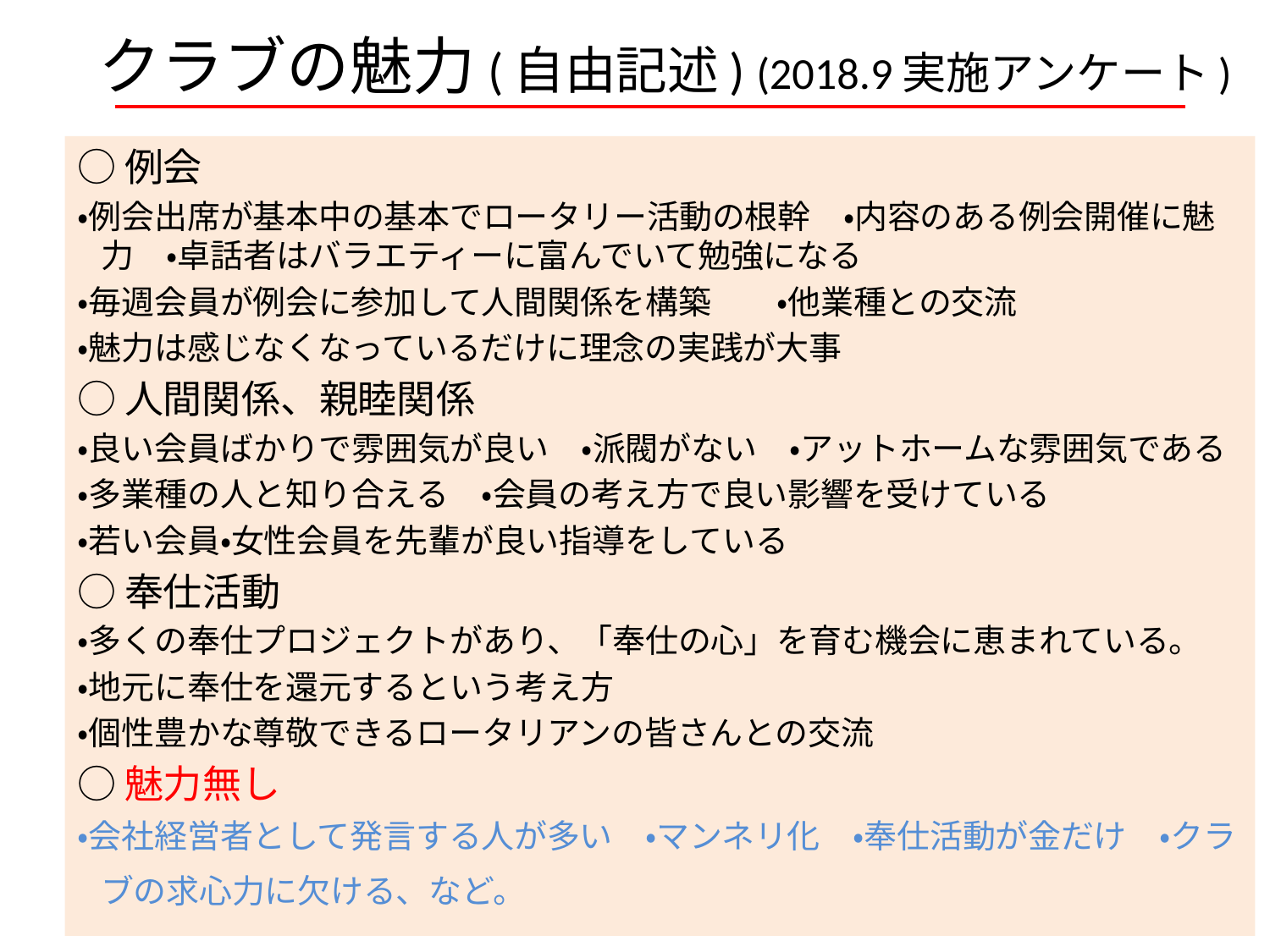

# クラブの魅力(自由記述) (2018.9実施アンケート)
○例会
・例会出席が基本中の基本でロータリー活動の根幹　・内容のある例会開催に魅力　・卓話者はバラエティーに富んでいて勉強になる
・毎週会員が例会に参加して人間関係を構築　　・他業種との交流
・魅力は感じなくなっているだけに理念の実践が大事
○人間関係、親睦関係
・良い会員ばかりで雰囲気が良い　・派閥がない　・アットホームな雰囲気である
・多業種の人と知り合える　・会員の考え方で良い影響を受けている
・若い会員・女性会員を先輩が良い指導をしている
○奉仕活動
・多くの奉仕プロジェクトがあり、「奉仕の心」を育む機会に恵まれている。
・地元に奉仕を還元するという考え方
・個性豊かな尊敬できるロータリアンの皆さんとの交流
○魅力無し
・会社経営者として発言する人が多い　・マンネリ化　・奉仕活動が金だけ　・クラブの求心力に欠ける、など。